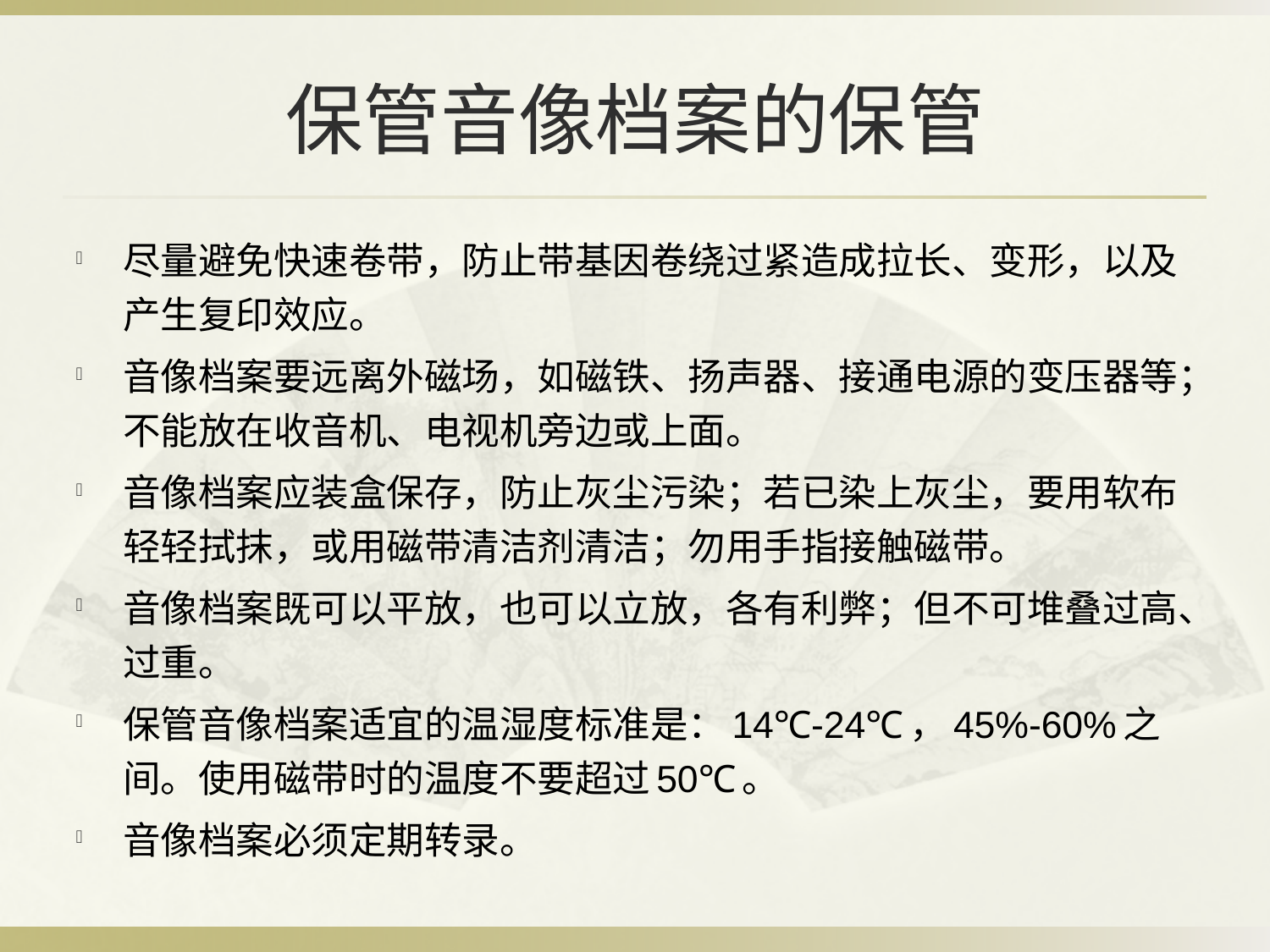

# 保管音像档案的保管
尽量避免快速卷带，防止带基因卷绕过紧造成拉长、变形，以及产生复印效应。
音像档案要远离外磁场，如磁铁、扬声器、接通电源的变压器等；不能放在收音机、电视机旁边或上面。
音像档案应装盒保存，防止灰尘污染；若已染上灰尘，要用软布轻轻拭抹，或用磁带清洁剂清洁；勿用手指接触磁带。
音像档案既可以平放，也可以立放，各有利弊；但不可堆叠过高、过重。
保管音像档案适宜的温湿度标准是：14℃-24℃，45%-60%之间。使用磁带时的温度不要超过50℃。
音像档案必须定期转录。

96